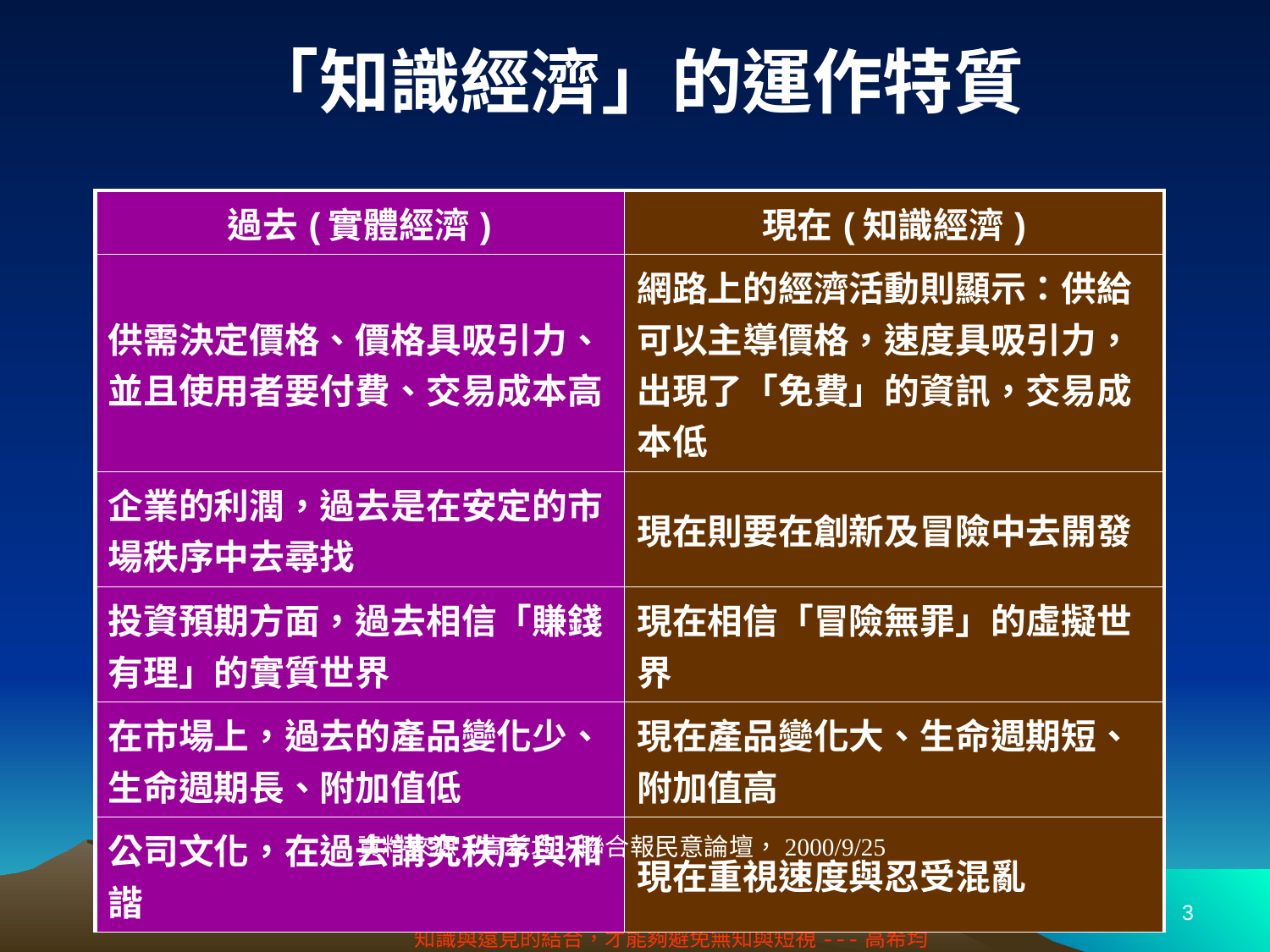

# 「知識經濟」的運作特質
| 過去(實體經濟) | 現在(知識經濟) |
| --- | --- |
| 供需決定價格、價格具吸引力、並且使用者要付費、交易成本高 | 網路上的經濟活動則顯示：供給可以主導價格，速度具吸引力，出現了「免費」的資訊，交易成本低 |
| 企業的利潤，過去是在安定的市場秩序中去尋找 | 現在則要在創新及冒險中去開發 |
| 投資預期方面，過去相信「賺錢有理」的實質世界 | 現在相信「冒險無罪」的虛擬世界 |
| 在市場上，過去的產品變化少、生命週期長、附加值低 | 現在產品變化大、生命週期短、附加值高 |
| 公司文化，在過去講究秩序與和諧 | 現在重視速度與忍受混亂 |
資料來源：高希均，聯合報民意論壇，2000/9/25
3